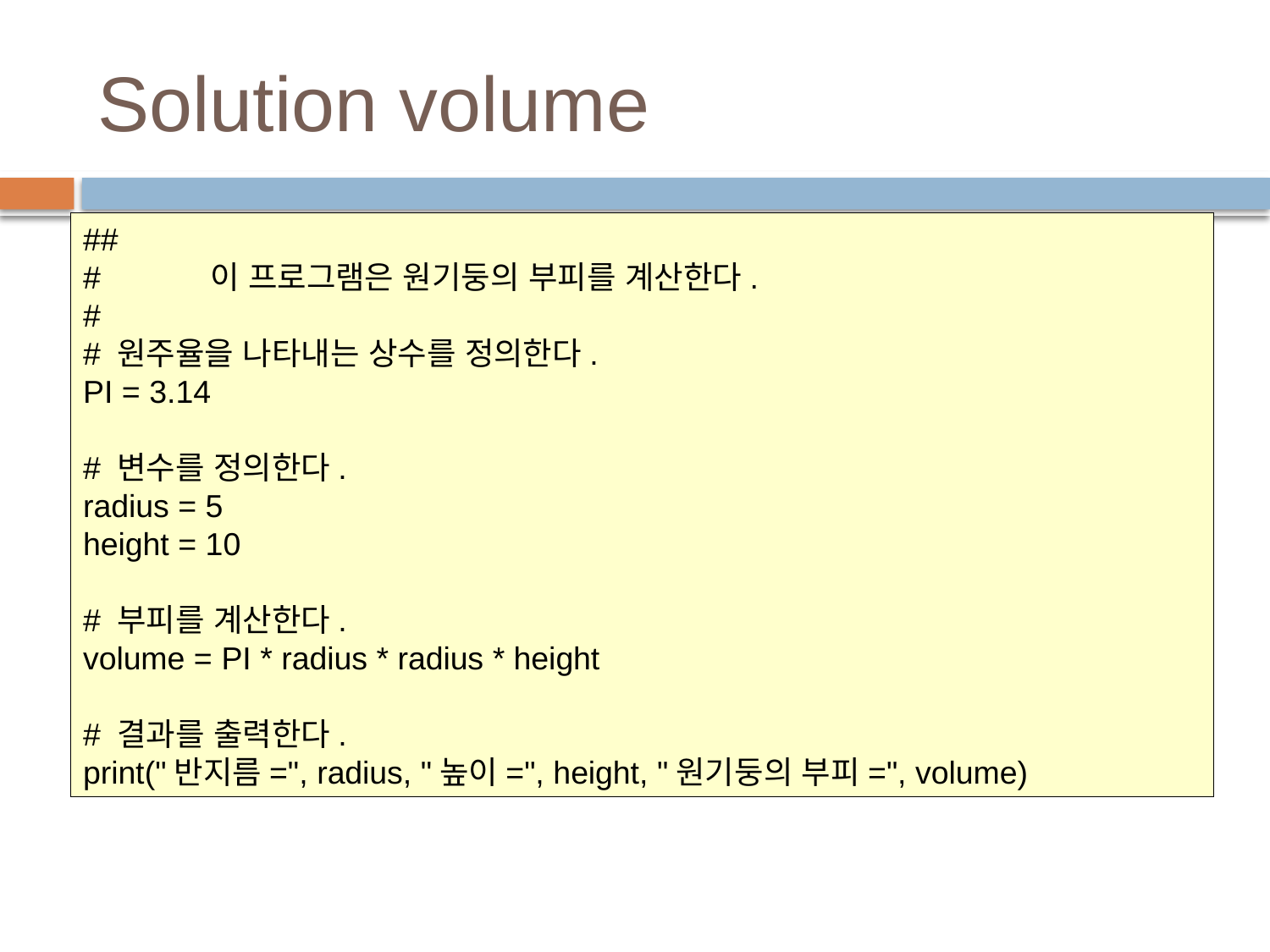

# Solution volume
##
#	이 프로그램은 원기둥의 부피를 계산한다.
#
# 원주율을 나타내는 상수를 정의한다.
PI = 3.14

# 변수를 정의한다.
radius = 5
height = 10

# 부피를 계산한다.
volume = PI * radius * radius * height

# 결과를 출력한다.
print("반지름=", radius, "높이=", height, "원기둥의 부피=", volume)